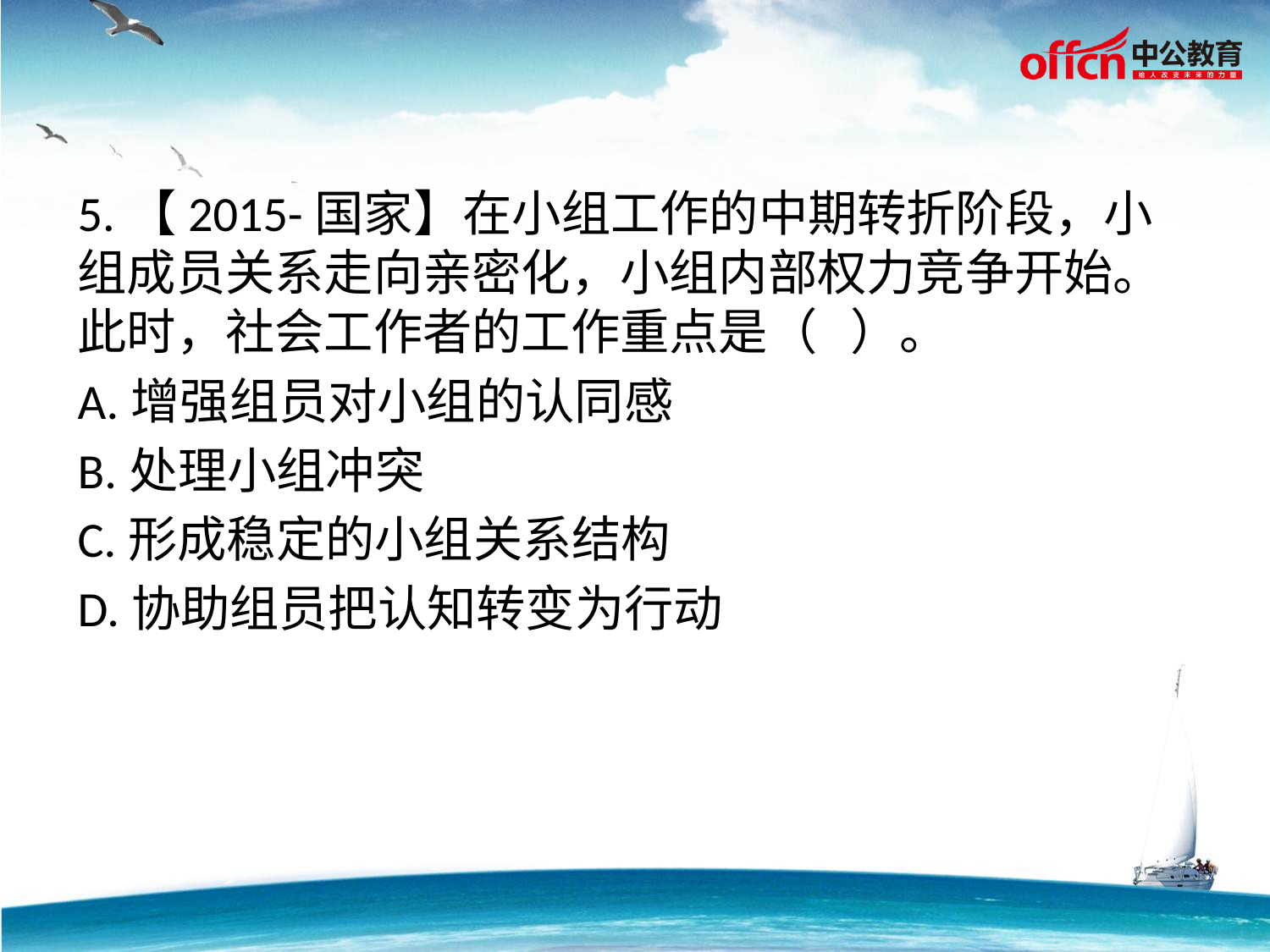

5.【2015-国家】在小组工作的中期转折阶段，小组成员关系走向亲密化，小组内部权力竞争开始。此时，社会工作者的工作重点是（   ）。
A.增强组员对小组的认同感
B.处理小组冲突
C.形成稳定的小组关系结构
D.协助组员把认知转变为行动